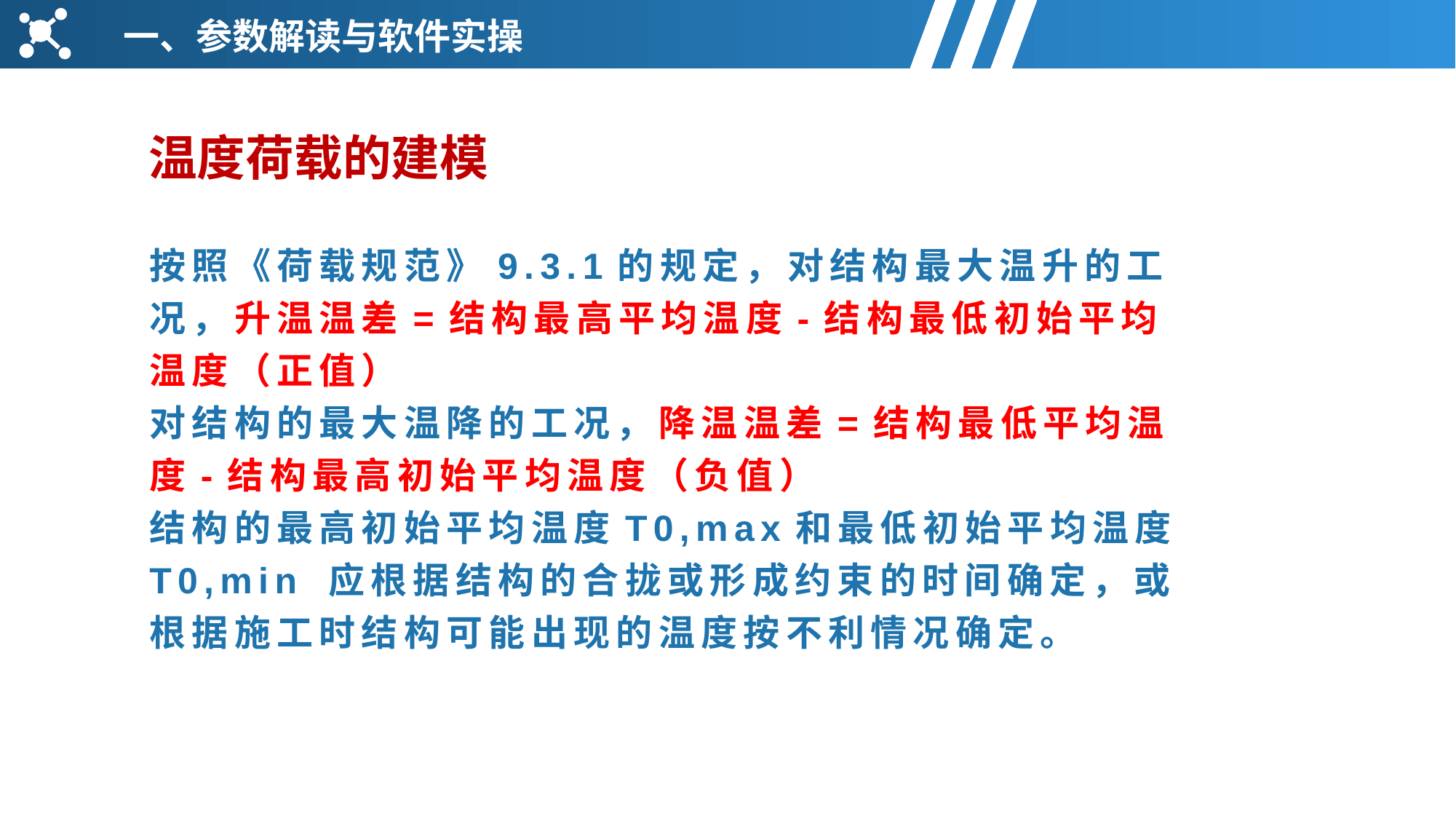

一、参数解读与软件实操
# 温度荷载的建模
按照《荷载规范》9.3.1的规定，对结构最大温升的工况，升温温差=结构最高平均温度-结构最低初始平均温度（正值）
对结构的最大温降的工况，降温温差=结构最低平均温度-结构最高初始平均温度（负值）
结构的最高初始平均温度T0,max和最低初始平均温度T0,min 应根据结构的合拢或形成约束的时间确定，或根据施工时结构可能出现的温度按不利情况确定。